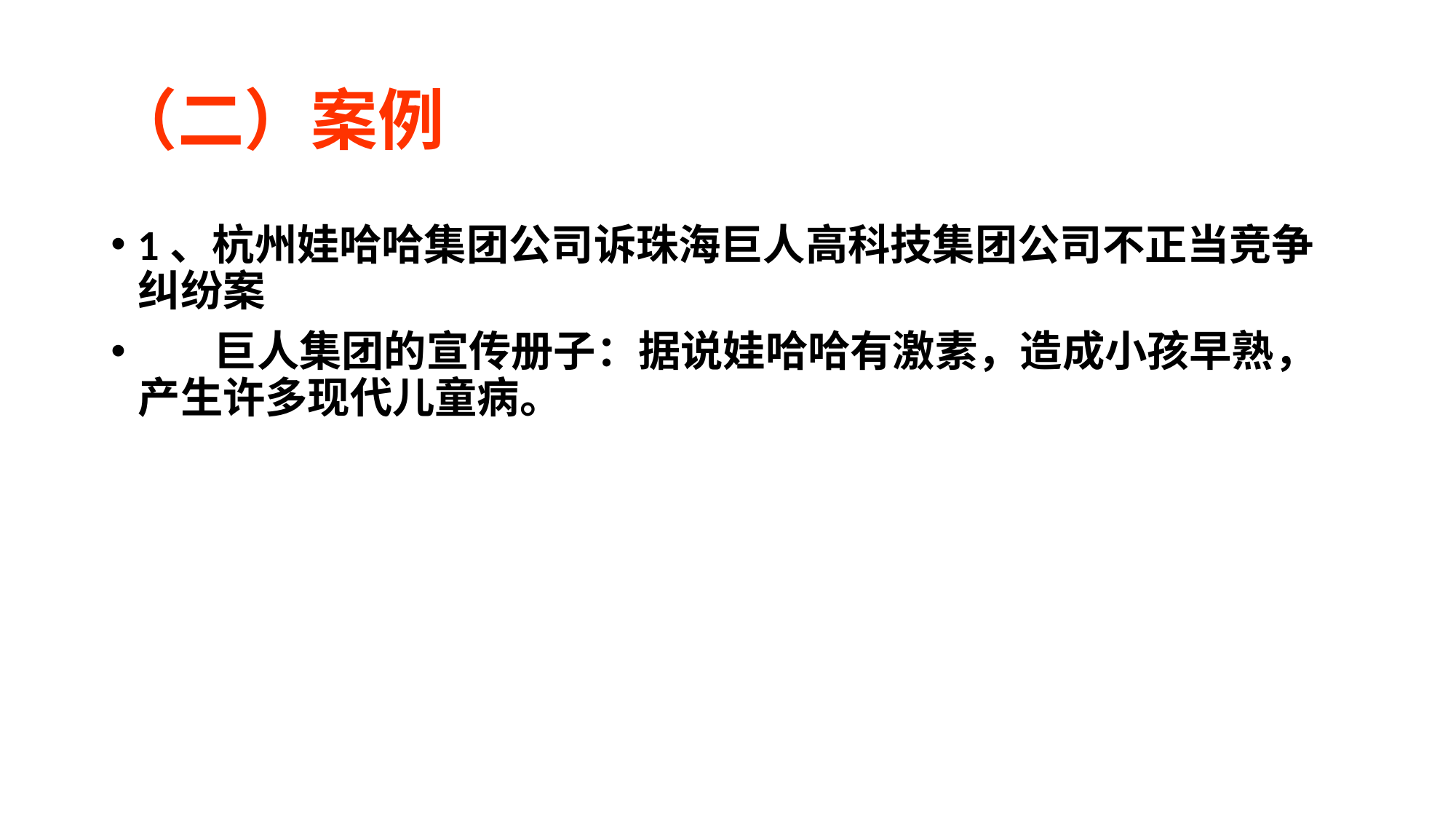

# （二）案例
1、杭州娃哈哈集团公司诉珠海巨人高科技集团公司不正当竞争纠纷案
       巨人集团的宣传册子：据说娃哈哈有激素，造成小孩早熟，产生许多现代儿童病。